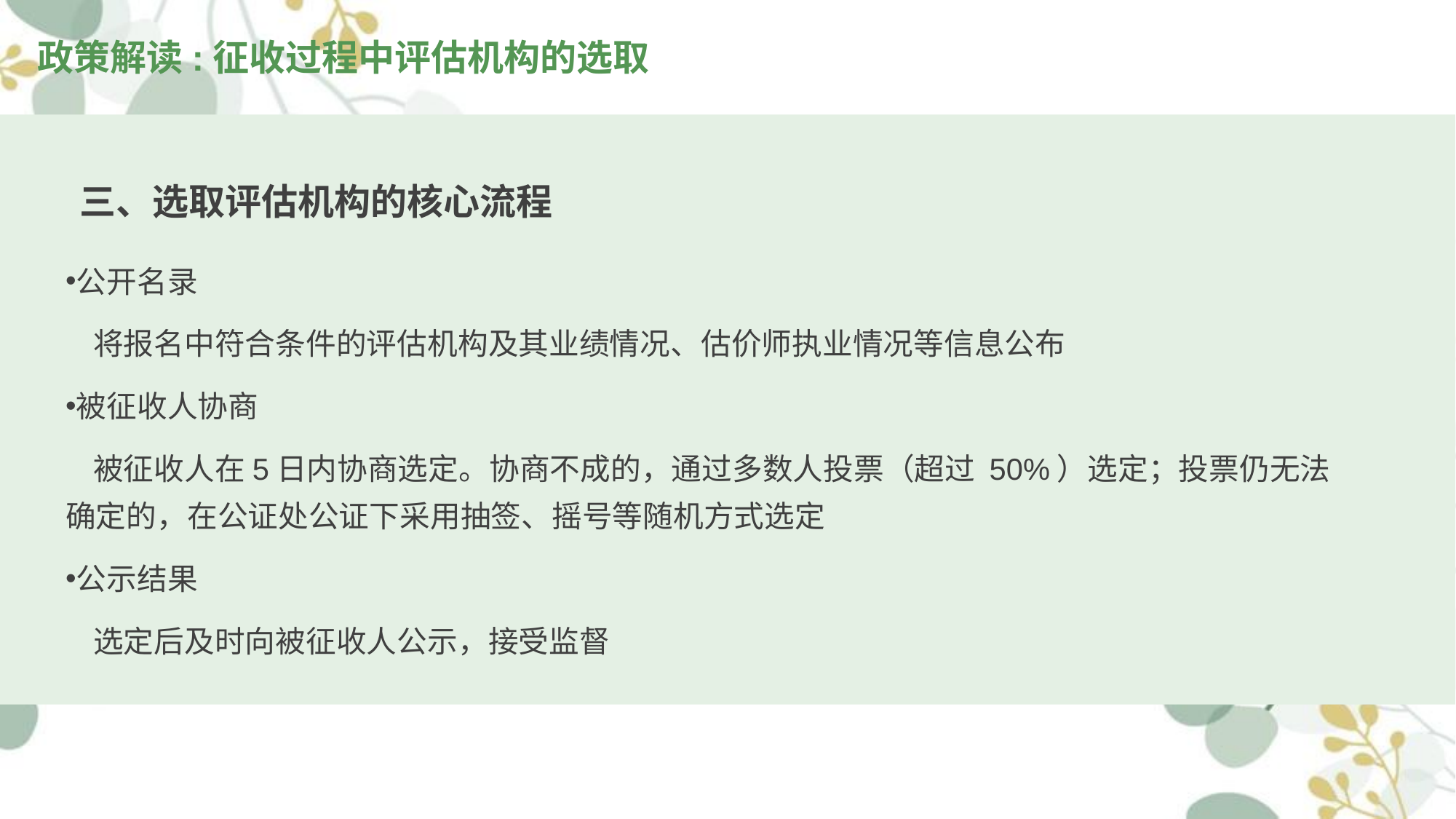

政策解读:征收过程中评估机构的选取
# 三、选取评估机构的核心流程
公开名录
   将报名中符合条件的评估机构及其业绩情况、估价师执业情况等信息公布
被征收人协商
   被征收人在5日内协商选定。协商不成的，通过多数人投票（超过 50%）选定；投票仍无法确定的，在公证处公证下采用抽签、摇号等随机方式选定
公示结果
   选定后及时向被征收人公示，接受监督